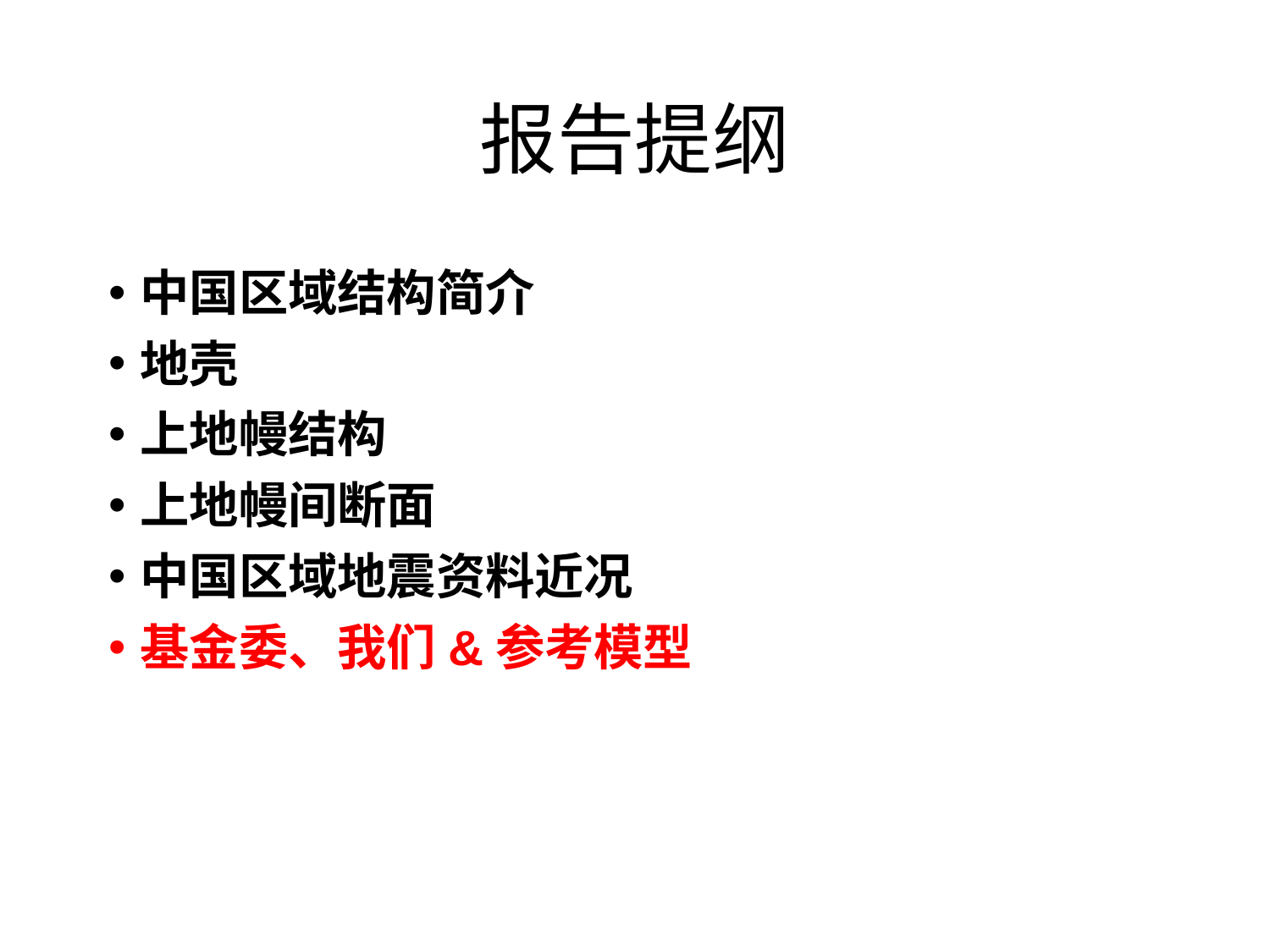

# 报告提纲
中国区域结构简介
地壳
上地幔结构
上地幔间断面
中国区域地震资料近况
基金委、我们&参考模型